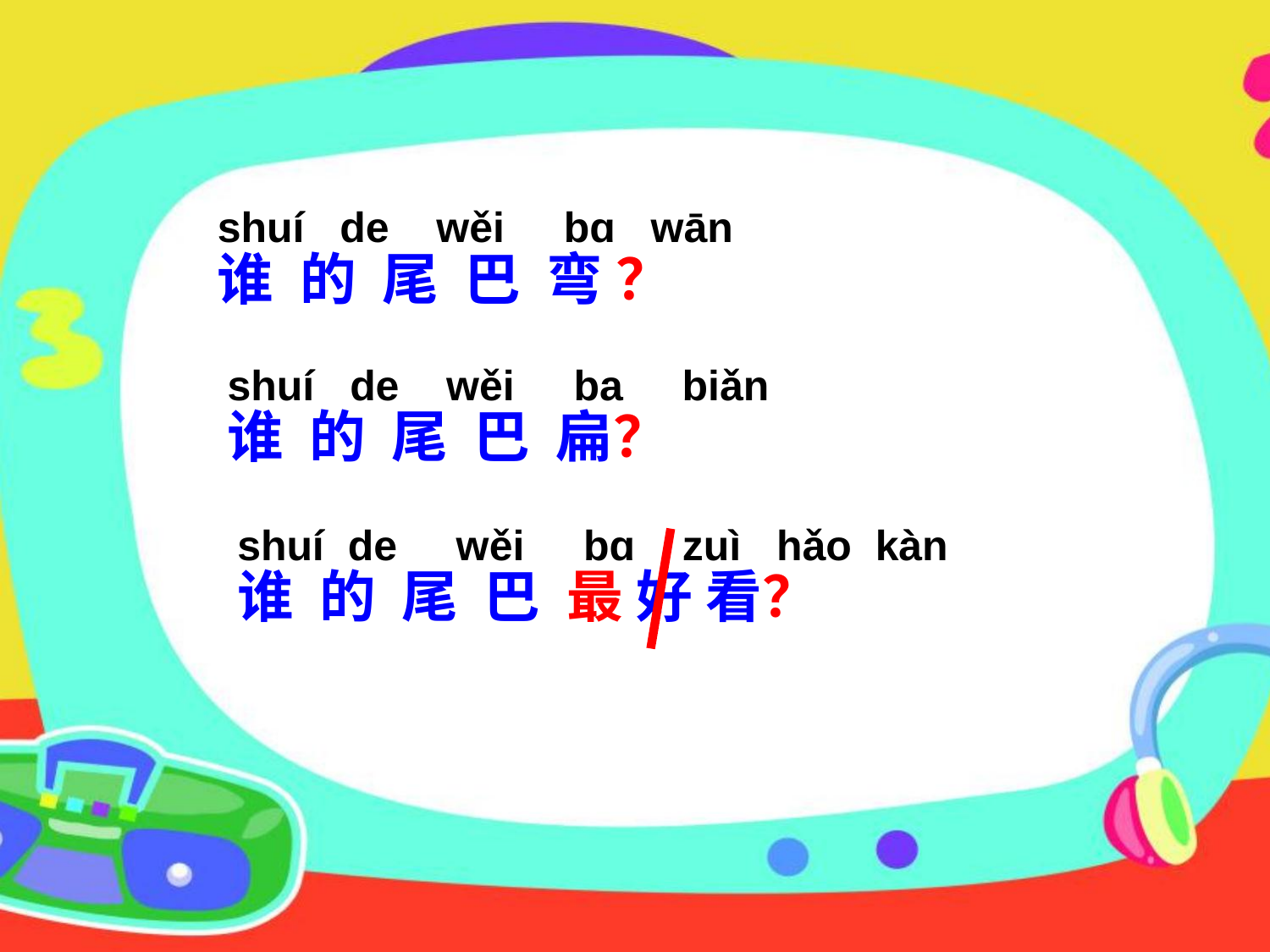

shuí   de    wěi     bɑ   wān
谁  的  尾  巴  弯 ？
shuí   de    wěi     ba     biǎn
谁  的  尾  巴  扁？
shuí  de     wěi     bɑ    zuì   hǎo  kàn
谁  的  尾  巴  最 好 看？